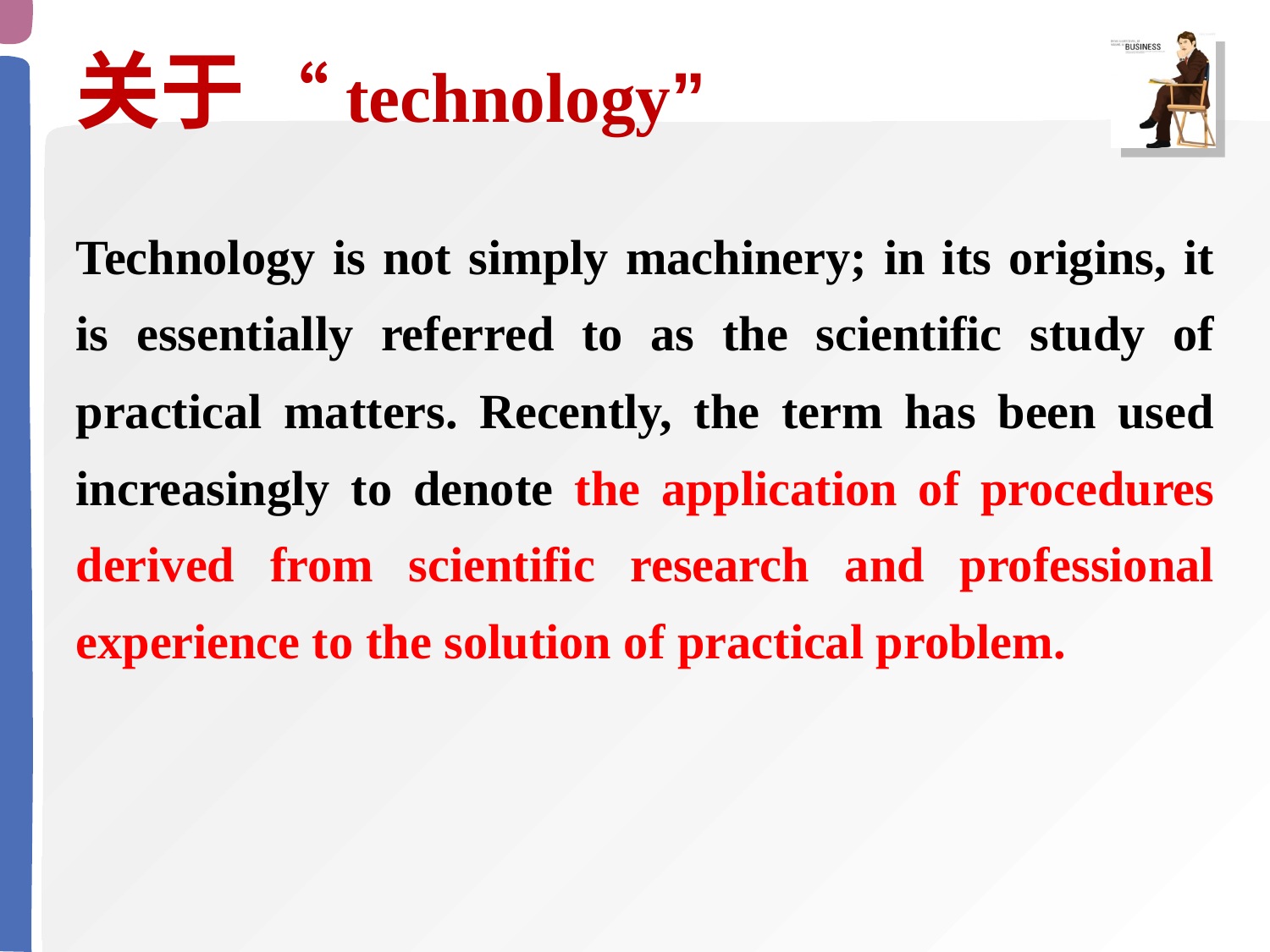

关于 “technology”
Technology is not simply machinery; in its origins, it is essentially referred to as the scientific study of practical matters. Recently, the term has been used increasingly to denote the application of procedures derived from scientific research and professional experience to the solution of practical problem.